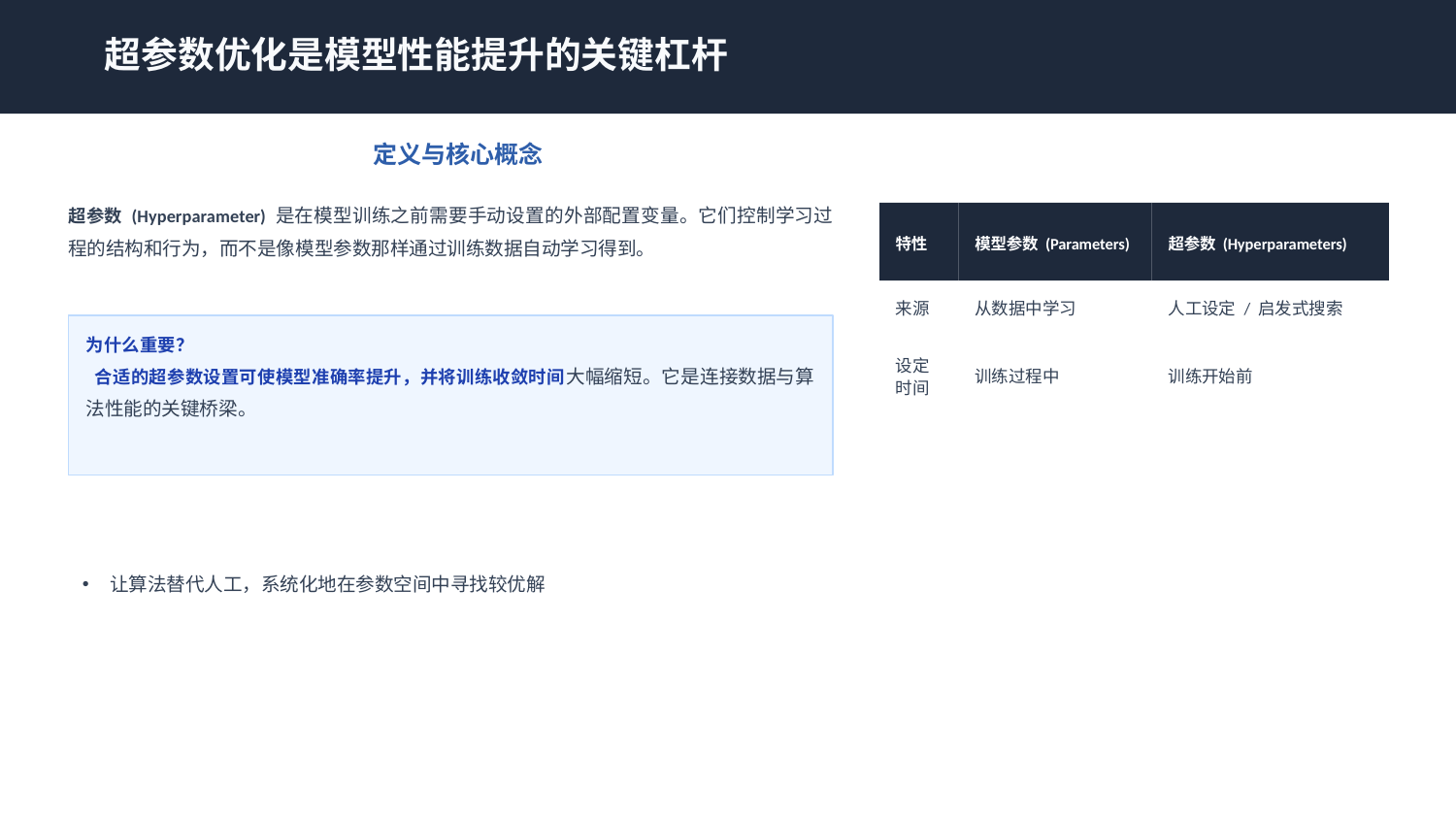

超参数优化是模型性能提升的关键杠杆
定义与核心概念
超参数 (Hyperparameter) 是在模型训练之前需要手动设置的外部配置变量。它们控制学习过程的结构和行为，而不是像模型参数那样通过训练数据自动学习得到。

特性

模型参数 (Parameters)

超参数 (Hyperparameters)
来源
从数据中学习
人工设定 / 启发式搜索
设定时间
训练过程中
训练开始前

为什么重要？
 合适的超参数设置可使模型准确率提升，并将训练收敛时间大幅缩短。它是连接数据与算法性能的关键桥梁。
让算法替代人工，系统化地在参数空间中寻找较优解